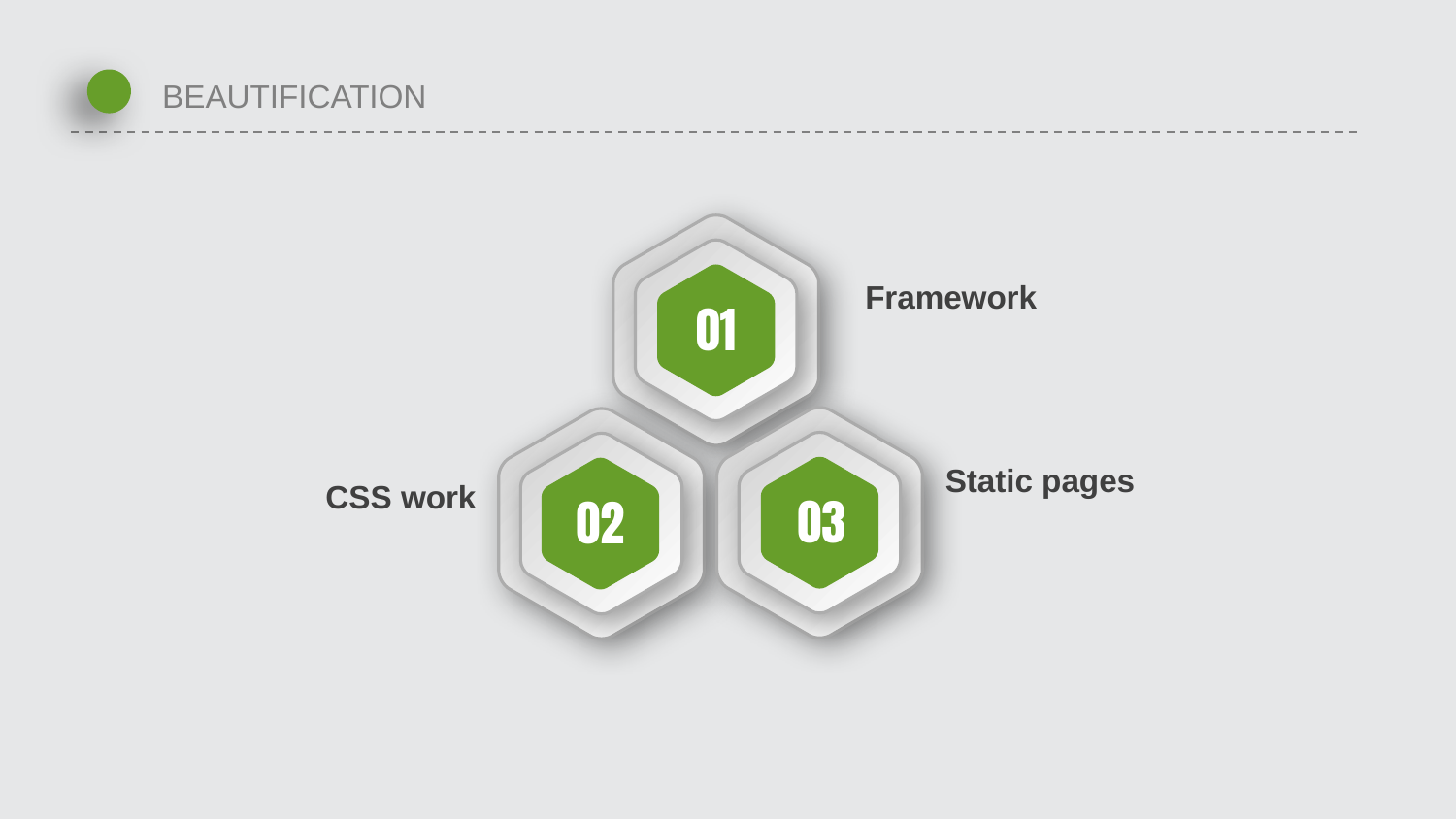

BEAUTIFICATION

01
Framework

03

02
Static pages

CSS work

延时符